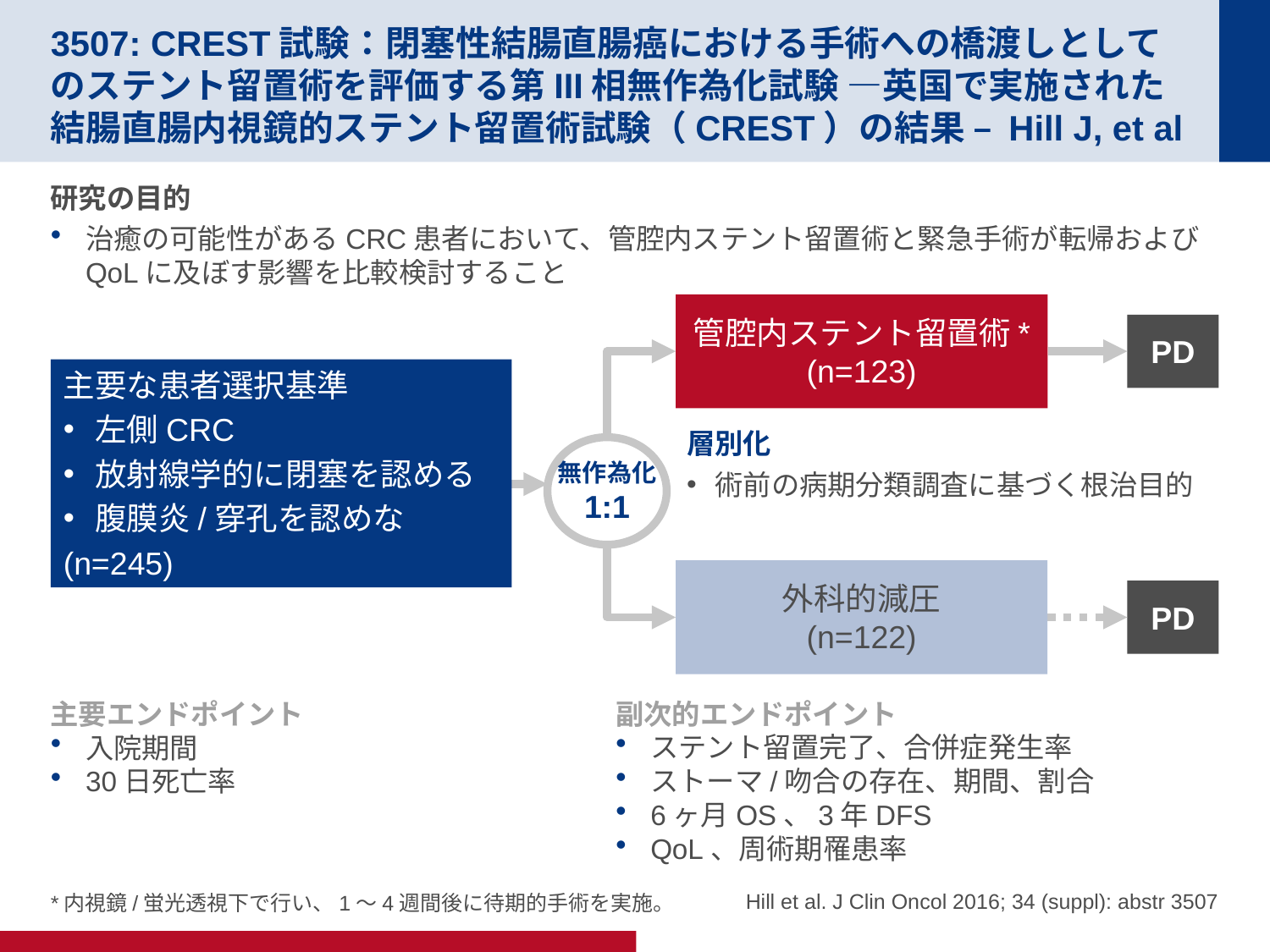

# 3507: CREST試験：閉塞性結腸直腸癌における手術への橋渡しとしてのステント留置術を評価する第III相無作為化試験 —英国で実施された結腸直腸内視鏡的ステント留置術試験（CREST）の結果 – Hill J, et al
研究の目的
治癒の可能性があるCRC患者において、管腔内ステント留置術と緊急手術が転帰およびQoLに及ぼす影響を比較検討すること
管腔内ステント留置術*
(n=123)
PD
主要な患者選択基準
左側CRC
放射線学的に閉塞を認める
腹膜炎/穿孔を認めな
(n=245)
層別化
術前の病期分類調査に基づく根治目的
無作為化
1:1
外科的減圧
(n=122)
PD
主要エンドポイント
入院期間
30日死亡率
副次的エンドポイント
ステント留置完了、合併症発生率
ストーマ/吻合の存在、期間、割合
6ヶ月OS、3年DFS
QoL、周術期罹患率
 Hill et al. J Clin Oncol 2016; 34 (suppl): abstr 3507
*内視鏡/蛍光透視下で行い、1～4週間後に待期的手術を実施。